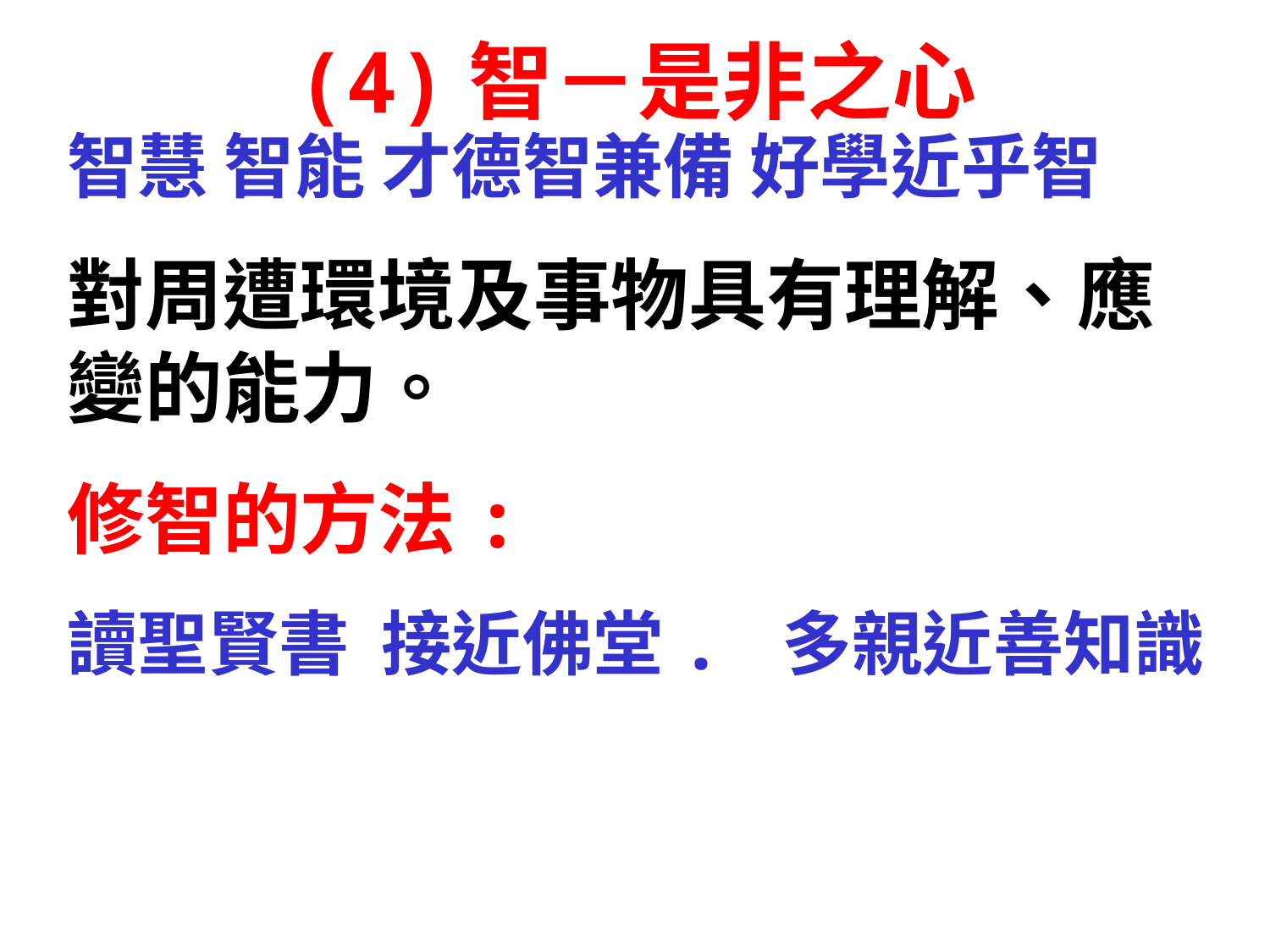

(4)智－是非之心
智慧 智能 才德智兼備 好學近乎智
對周遭環境及事物具有理解、應變的能力。
修智的方法:
讀聖賢書  接近佛堂. 多親近善知識